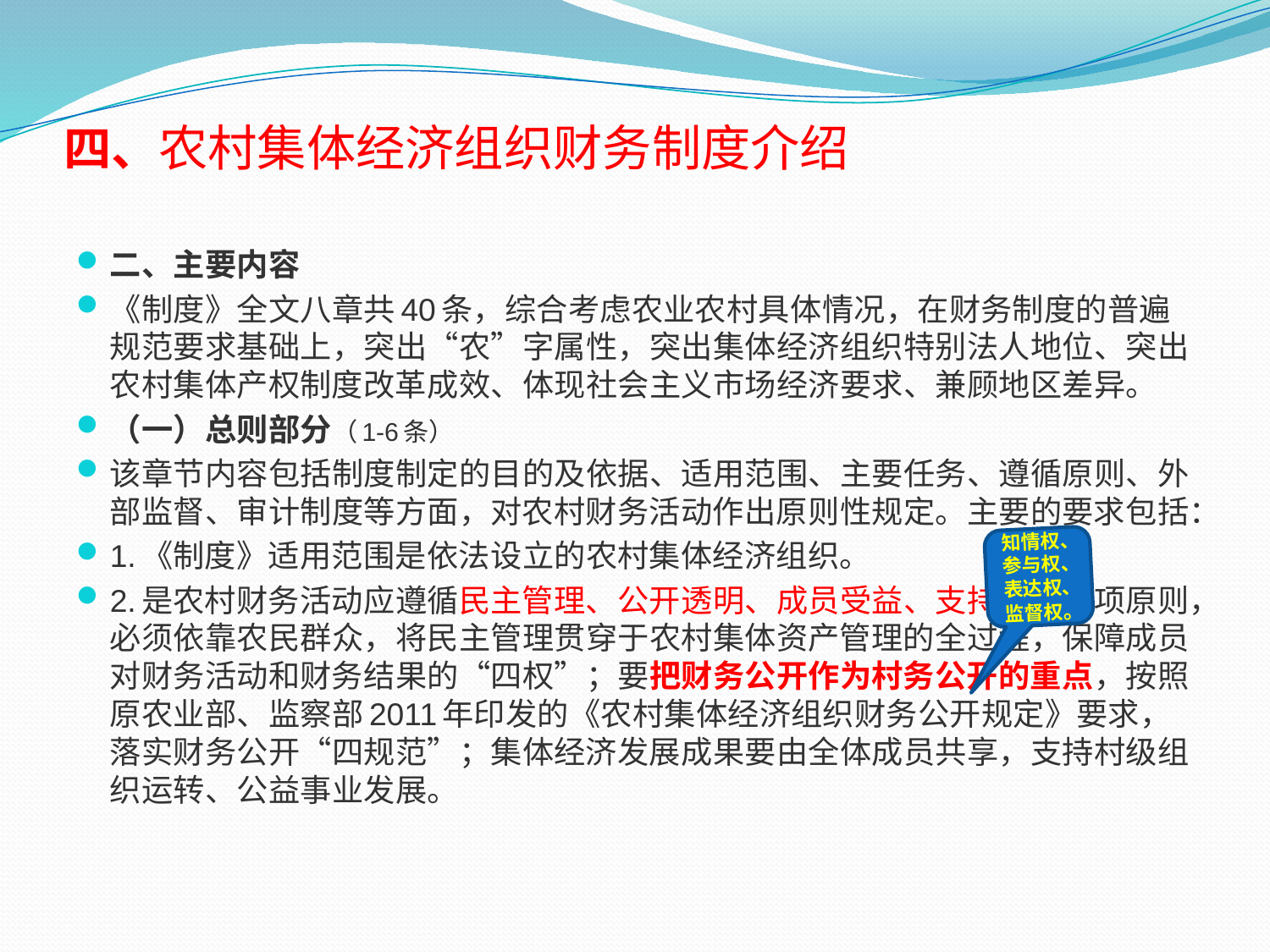

# 四、农村集体经济组织财务制度介绍

二、主要内容
《制度》全文八章共40条，综合考虑农业农村具体情况，在财务制度的普遍规范要求基础上，突出“农”字属性，突出集体经济组织特别法人地位、突出农村集体产权制度改革成效、体现社会主义市场经济要求、兼顾地区差异。
（一）总则部分（1-6条）
该章节内容包括制度制定的目的及依据、适用范围、主要任务、遵循原则、外部监督、审计制度等方面，对农村财务活动作出原则性规定。主要的要求包括：
1.《制度》适用范围是依法设立的农村集体经济组织。
2.是农村财务活动应遵循民主管理、公开透明、成员受益、支持公益四项原则，必须依靠农民群众，将民主管理贯穿于农村集体资产管理的全过程，保障成员对财务活动和财务结果的“四权”；要把财务公开作为村务公开的重点，按照原农业部、监察部2011年印发的《农村集体经济组织财务公开规定》要求，落实财务公开“四规范”；集体经济发展成果要由全体成员共享，支持村级组织运转、公益事业发展。

知情权、参与权、表达权、监督权。